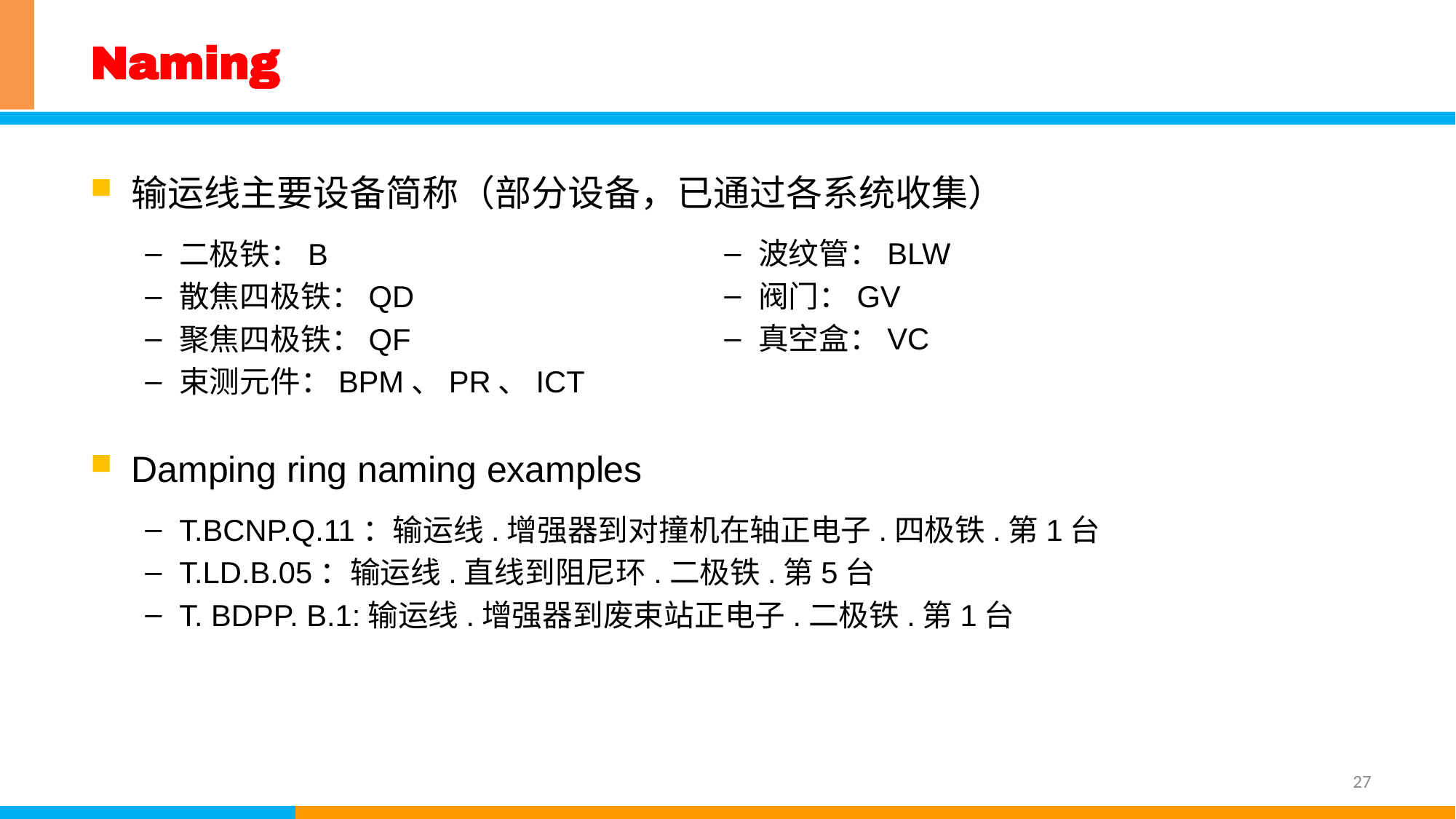

# Naming
输运线主要设备简称（部分设备，已通过各系统收集）
二极铁：B
散焦四极铁：QD
聚焦四极铁：QF
束测元件：BPM、PR、ICT

Damping ring naming examples
T.BCNP.Q.11：输运线.增强器到对撞机在轴正电子.四极铁.第1台
T.LD.B.05：输运线.直线到阻尼环.二极铁.第5台
T. BDPP. B.1:输运线.增强器到废束站正电子.二极铁.第1台

波纹管：BLW
阀门：GV
真空盒：VC

27